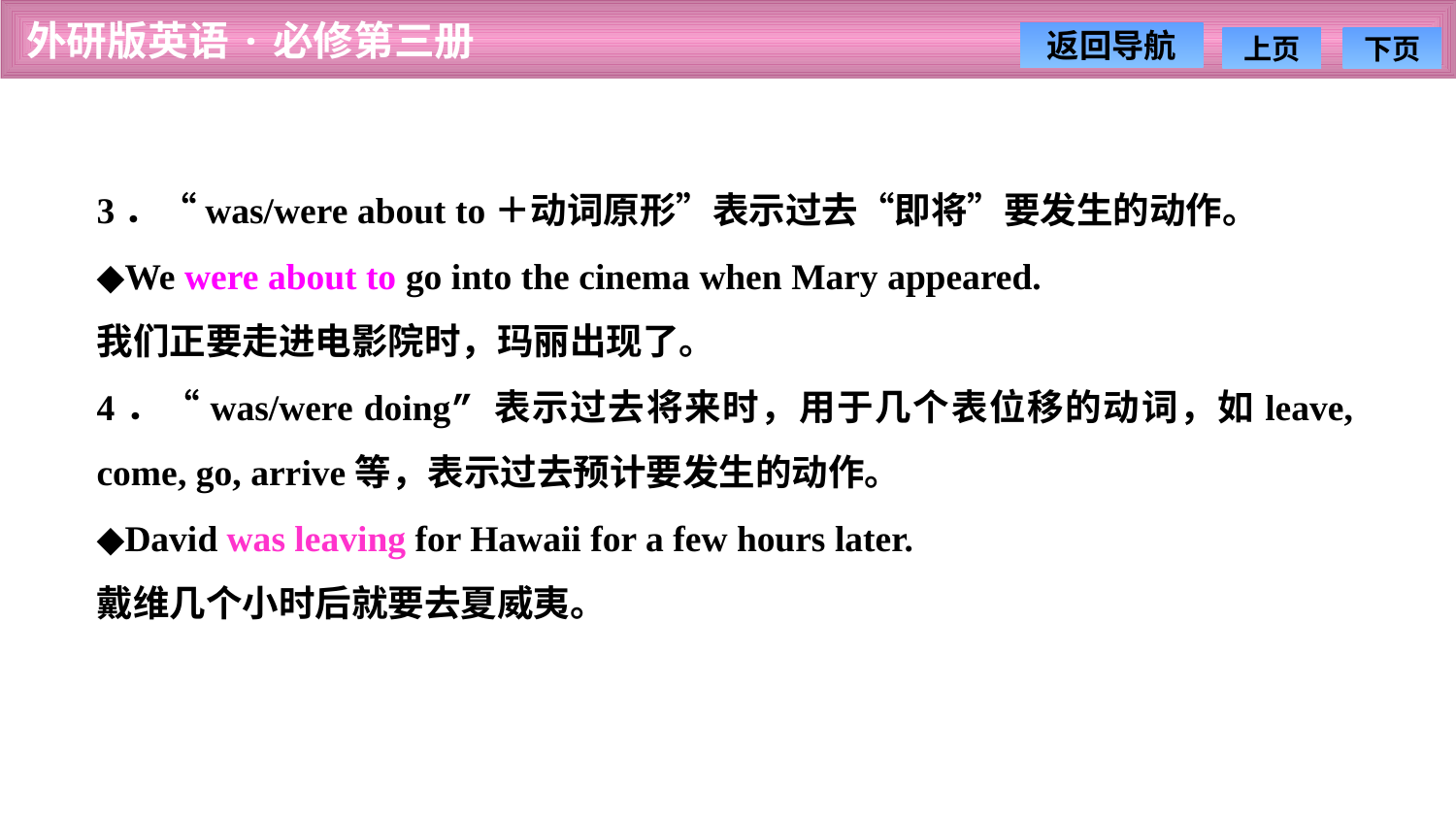

3．“was/were about to＋动词原形”表示过去“即将”要发生的动作。
◆We were about to go into the cinema when Mary appeared.
我们正要走进电影院时，玛丽出现了。
4．“was/were doing” 表示过去将来时，用于几个表位移的动词，如leave, come, go, arrive等，表示过去预计要发生的动作。
◆David was leaving for Hawaii for a few hours later.
戴维几个小时后就要去夏威夷。